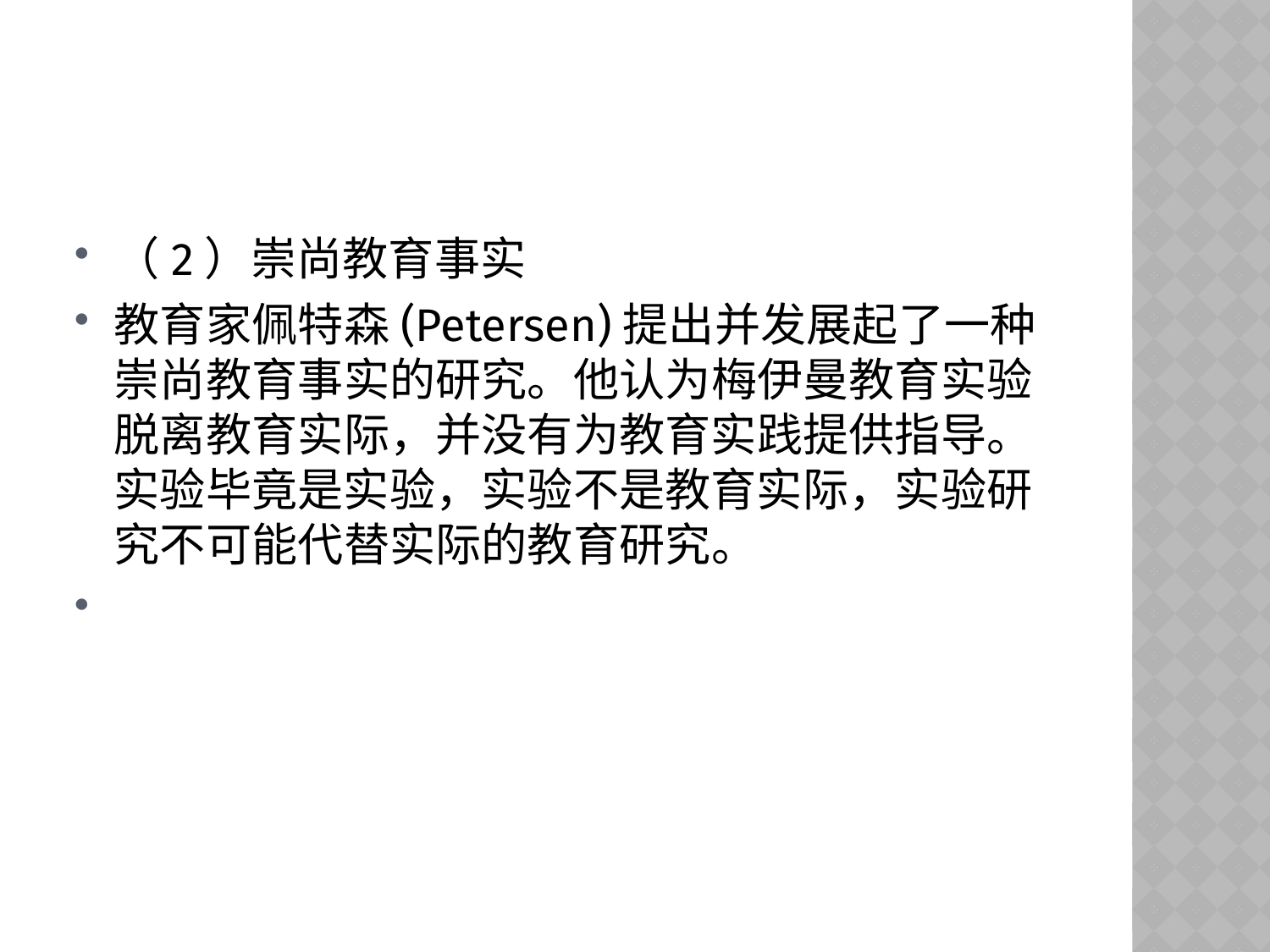

#
（2）崇尚教育事实
教育家佩特森(Petersen)提出并发展起了一种崇尚教育事实的研究。他认为梅伊曼教育实验脱离教育实际，并没有为教育实践提供指导。实验毕竟是实验，实验不是教育实际，实验研究不可能代替实际的教育研究。